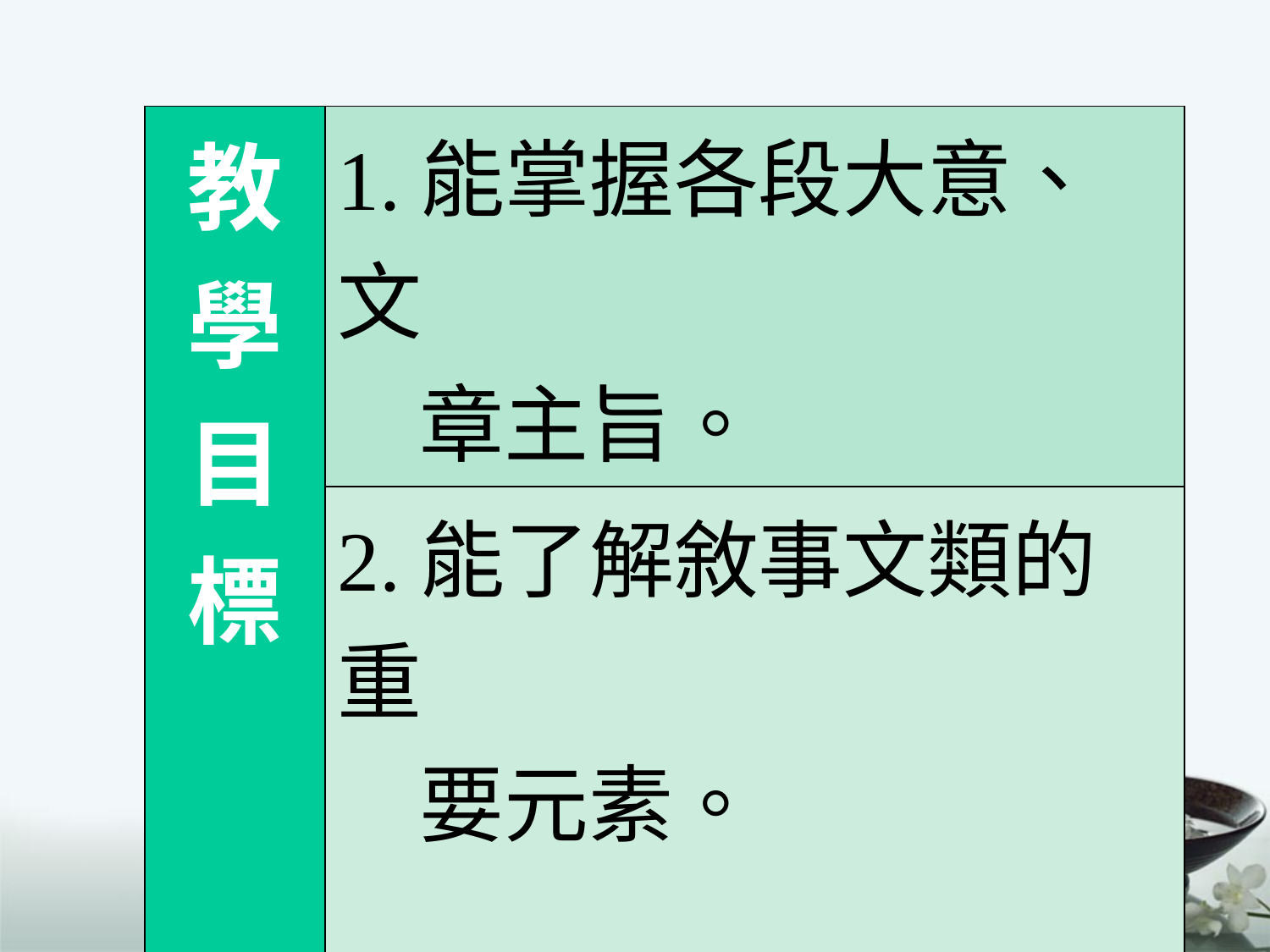

| 教學目標 | 1.能掌握各段大意、文 章主旨。 |
| --- | --- |
|  | 2.能了解敘事文類的重 要元素。 |